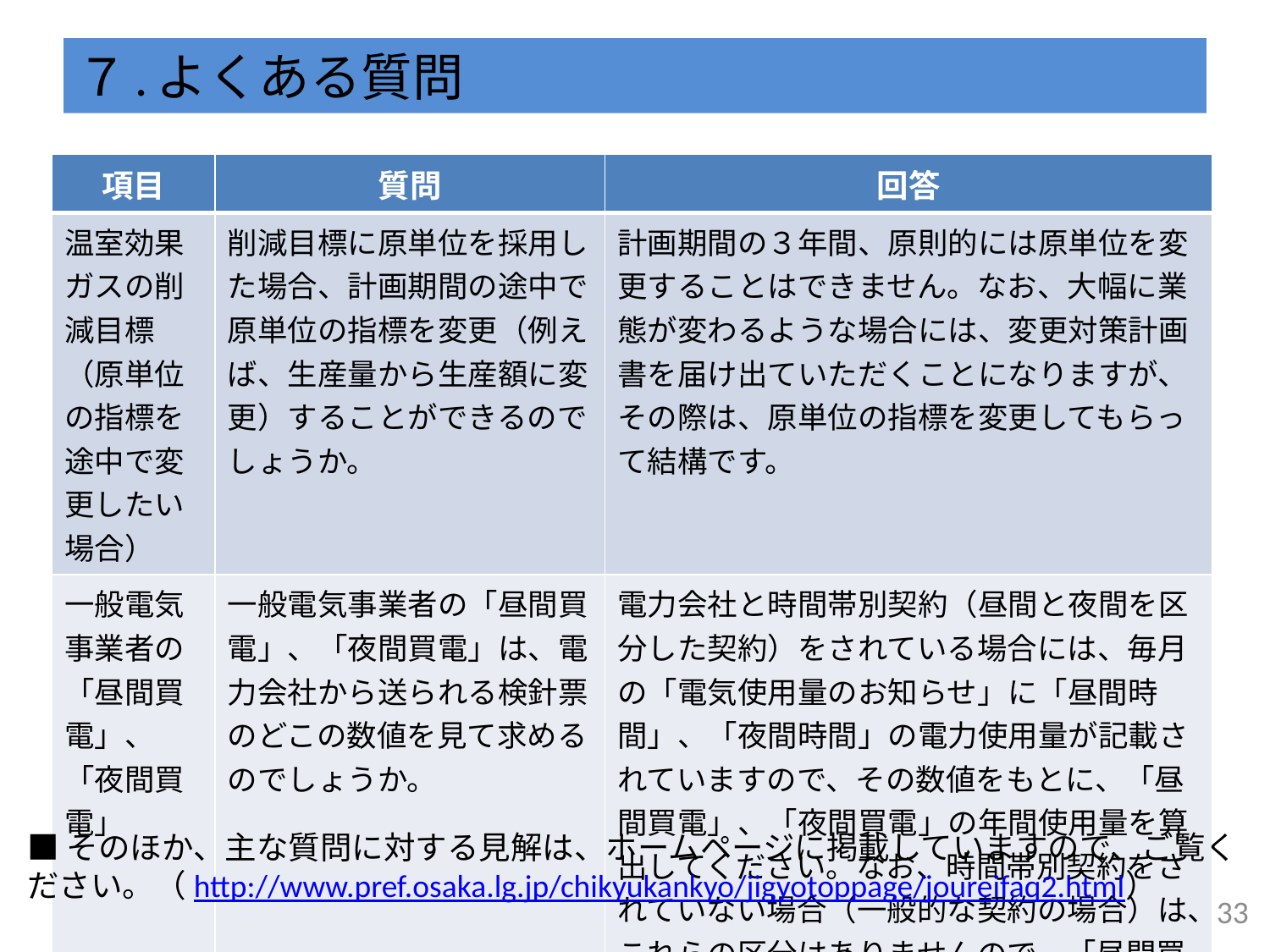

# ７.よくある質問
| 項目 | 質問 | 回答 |
| --- | --- | --- |
| 温室効果ガスの削減目標（原単位の指標を途中で変更したい場合） | 削減目標に原単位を採用した場合、計画期間の途中で原単位の指標を変更（例えば、生産量から生産額に変更）することができるのでしょうか。 | 計画期間の３年間、原則的には原単位を変更することはできません。なお、大幅に業態が変わるような場合には、変更対策計画書を届け出ていただくことになりますが、その際は、原単位の指標を変更してもらって結構です。 |
| 一般電気事業者の「昼間買電」、「夜間買電」 | 一般電気事業者の「昼間買電」、「夜間買電」は、電力会社から送られる検針票のどこの数値を見て求めるのでしょうか。 | 電力会社と時間帯別契約（昼間と夜間を区分した契約）をされている場合には、毎月の「電気使用量のお知らせ」に「昼間時間」、「夜間時間」の電力使用量が記載されていますので、その数値をもとに、「昼間買電」、「夜間買電」の年間使用量を算出してください。なお、時間帯別契約をされていない場合（一般的な契約の場合）は、これらの区分はありませんので、「昼間買電」として算出してください。 |
■そのほか、主な質問に対する見解は、ホームページに掲載していますので、ご覧ください。（http://www.pref.osaka.lg.jp/chikyukankyo/jigyotoppage/joureifaq2.html）
33